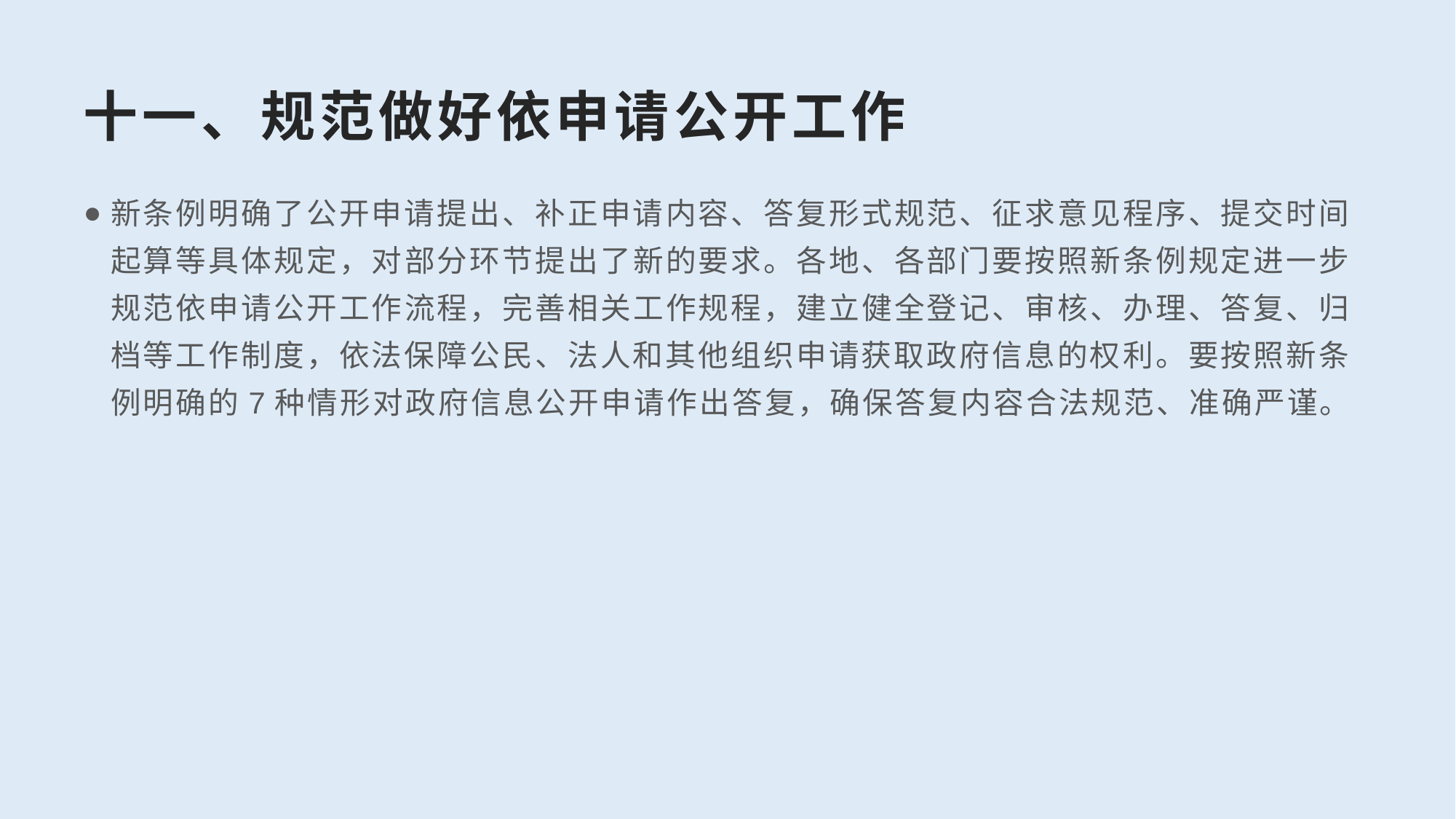

# 十一、规范做好依申请公开工作
新条例明确了公开申请提出、补正申请内容、答复形式规范、征求意见程序、提交时间起算等具体规定，对部分环节提出了新的要求。各地、各部门要按照新条例规定进一步规范依申请公开工作流程，完善相关工作规程，建立健全登记、审核、办理、答复、归档等工作制度，依法保障公民、法人和其他组织申请获取政府信息的权利。要按照新条例明确的7种情形对政府信息公开申请作出答复，确保答复内容合法规范、准确严谨。